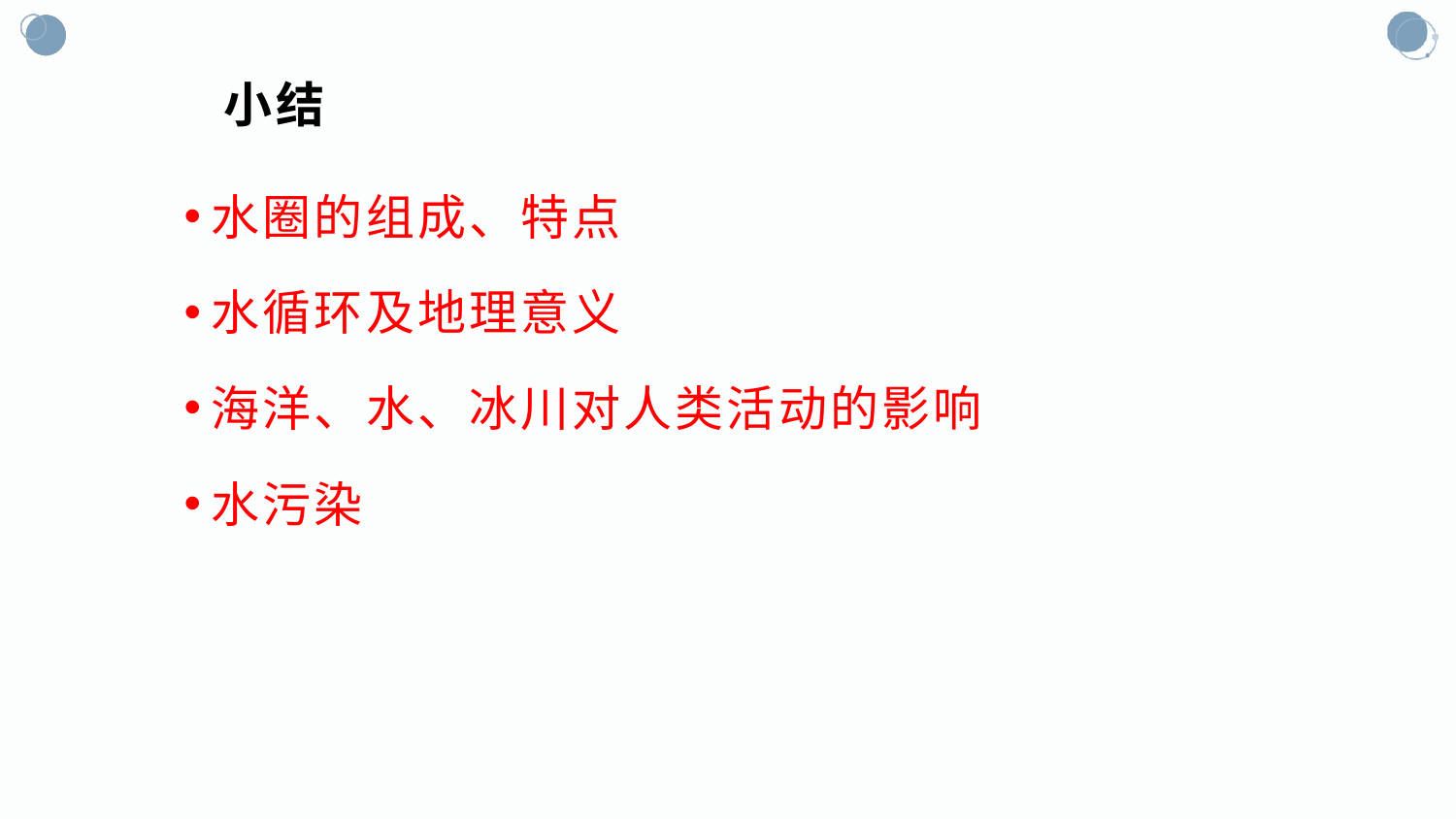

# 小结
水圈的组成、特点
水循环及地理意义
海洋、水、冰川对人类活动的影响
水污染